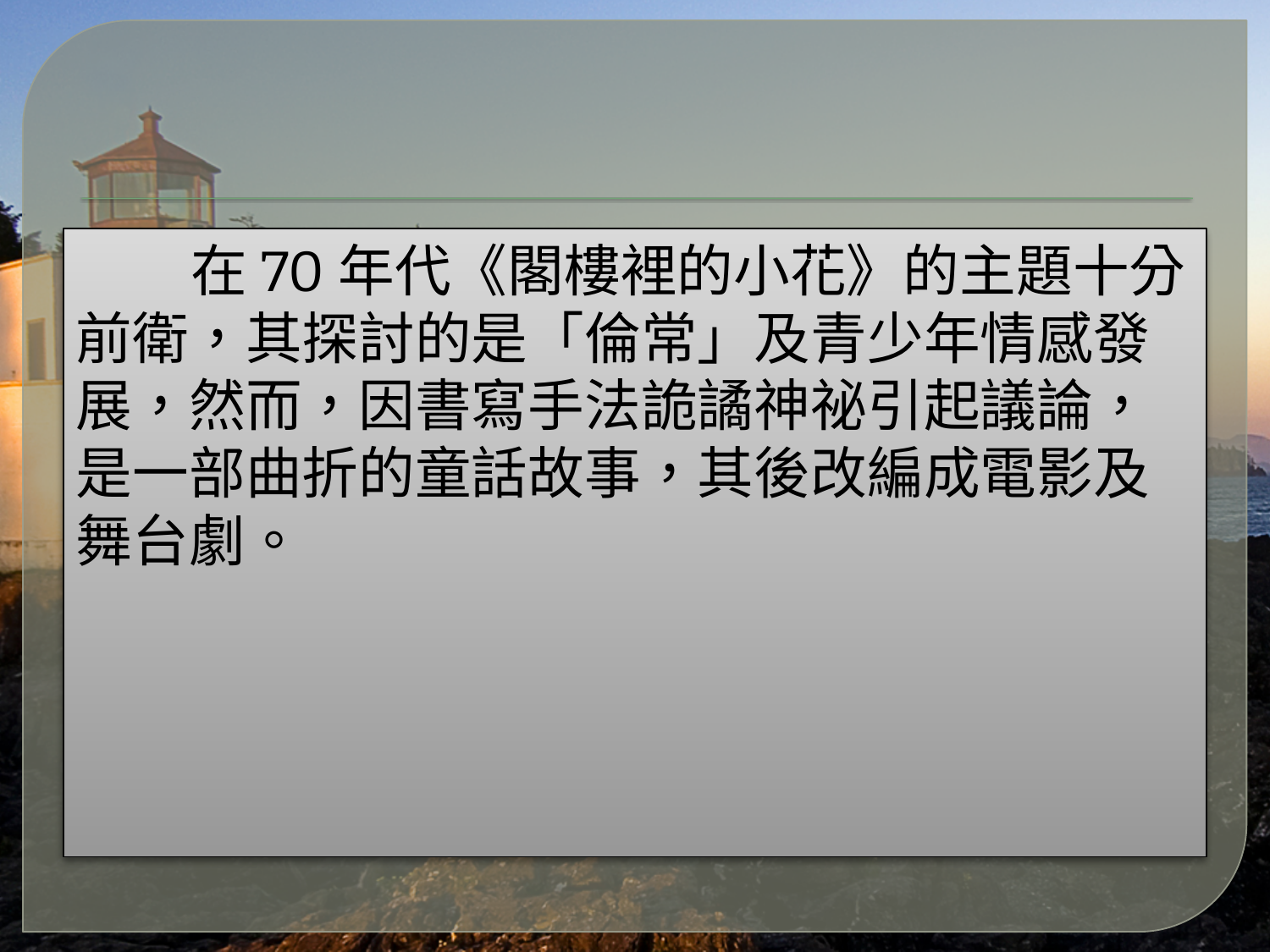

#
        在70年代《閣樓裡的小花》的主題十分前衛，其探討的是「倫常」及青少年情感發展，然而，因書寫手法詭譎神祕引起議論，是一部曲折的童話故事，其後改編成電影及舞台劇。